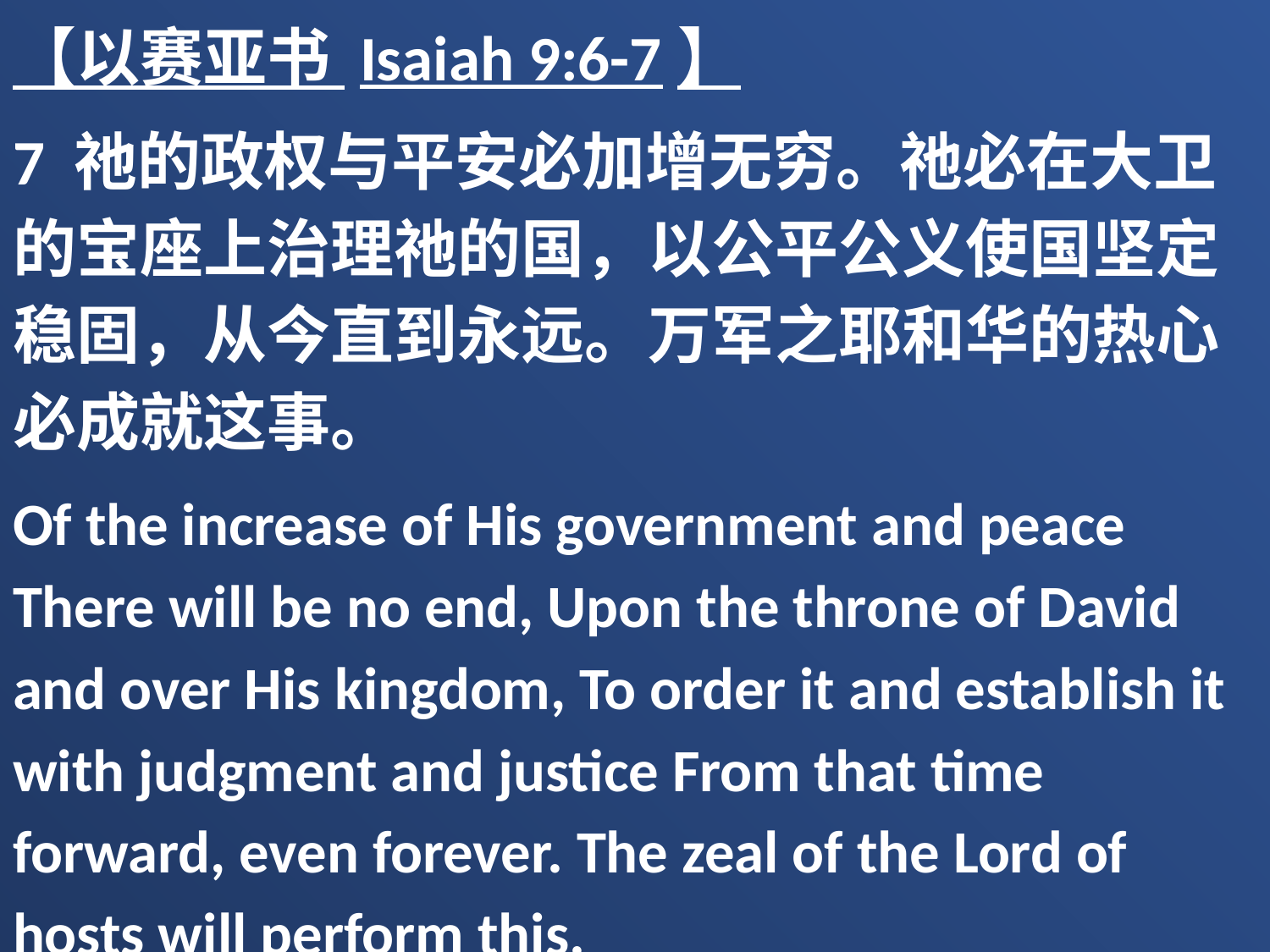

【以赛亚书 Isaiah 9:6-7】
7 祂的政权与平安必加增无穷。祂必在大卫的宝座上治理祂的国，以公平公义使国坚定稳固，从今直到永远。万军之耶和华的热心必成就这事。
Of the increase of His government and peace There will be no end, Upon the throne of David and over His kingdom, To order it and establish it with judgment and justice From that time forward, even forever. The zeal of the Lord of hosts will perform this.